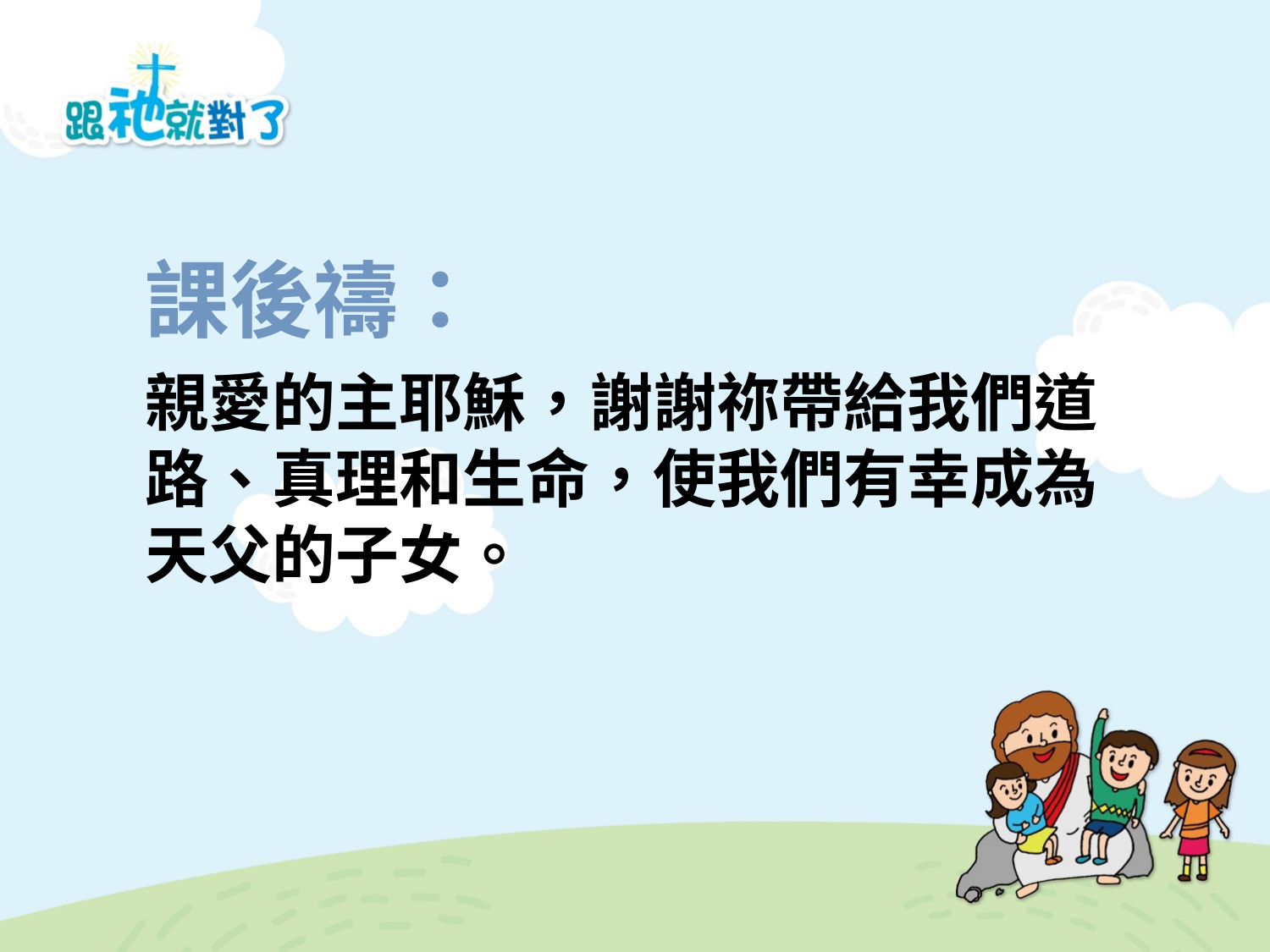

課後禱：
親愛的主耶穌，謝謝祢帶給我們道路、真理和生命，使我們有幸成為天父的子女。